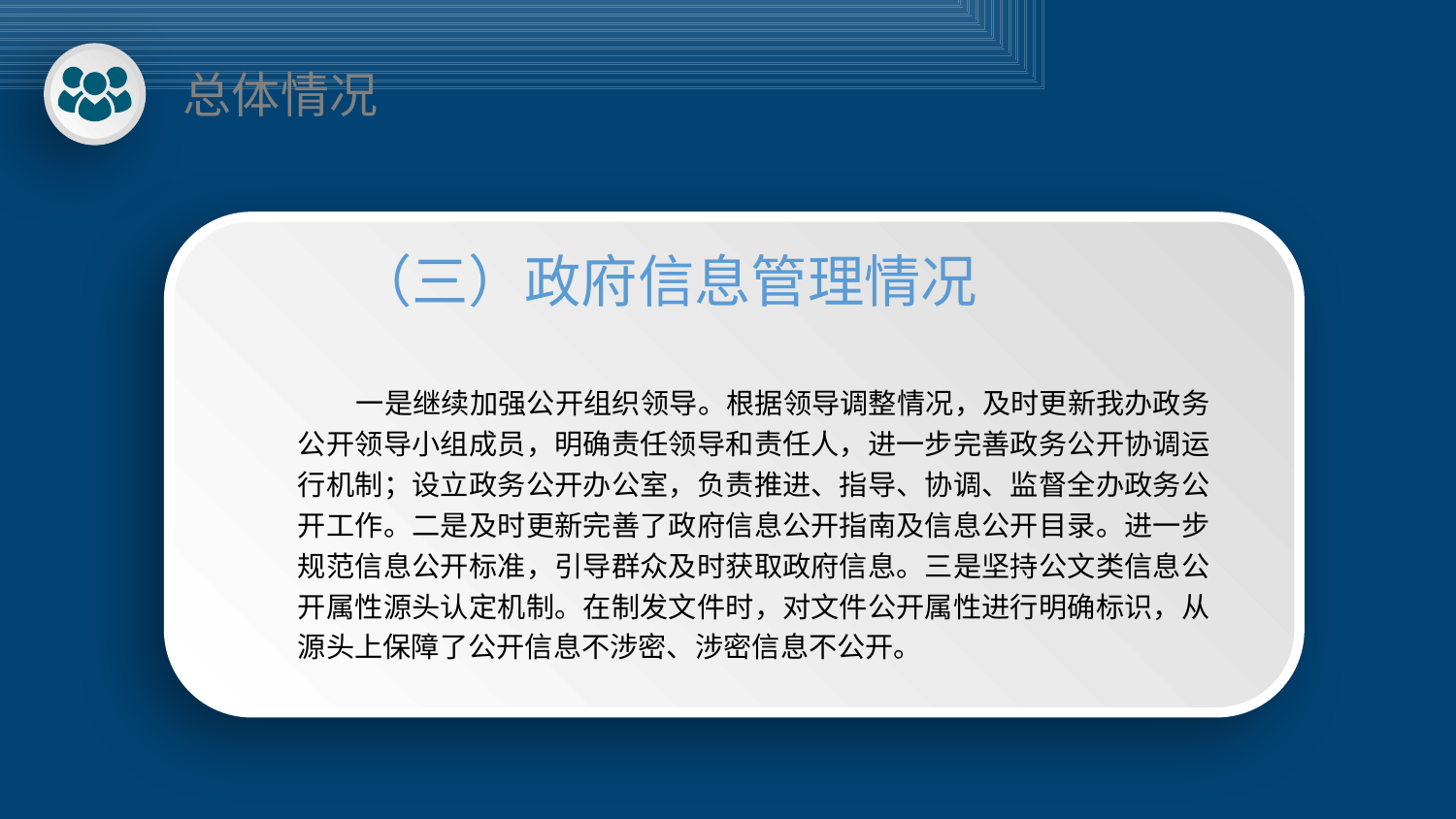

总体情况

（三）政府信息管理情况

        一是继续加强公开组织领导。根据领导调整情况，及时更新我办政务公开领导小组成员，明确责任领导和责任人，进一步完善政务公开协调运行机制；设立政务公开办公室，负责推进、指导、协调、监督全办政务公开工作。二是及时更新完善了政府信息公开指南及信息公开目录。进一步规范信息公开标准，引导群众及时获取政府信息。三是坚持公文类信息公开属性源头认定机制。在制发文件时，对文件公开属性进行明确标识，从源头上保障了公开信息不涉密、涉密信息不公开。